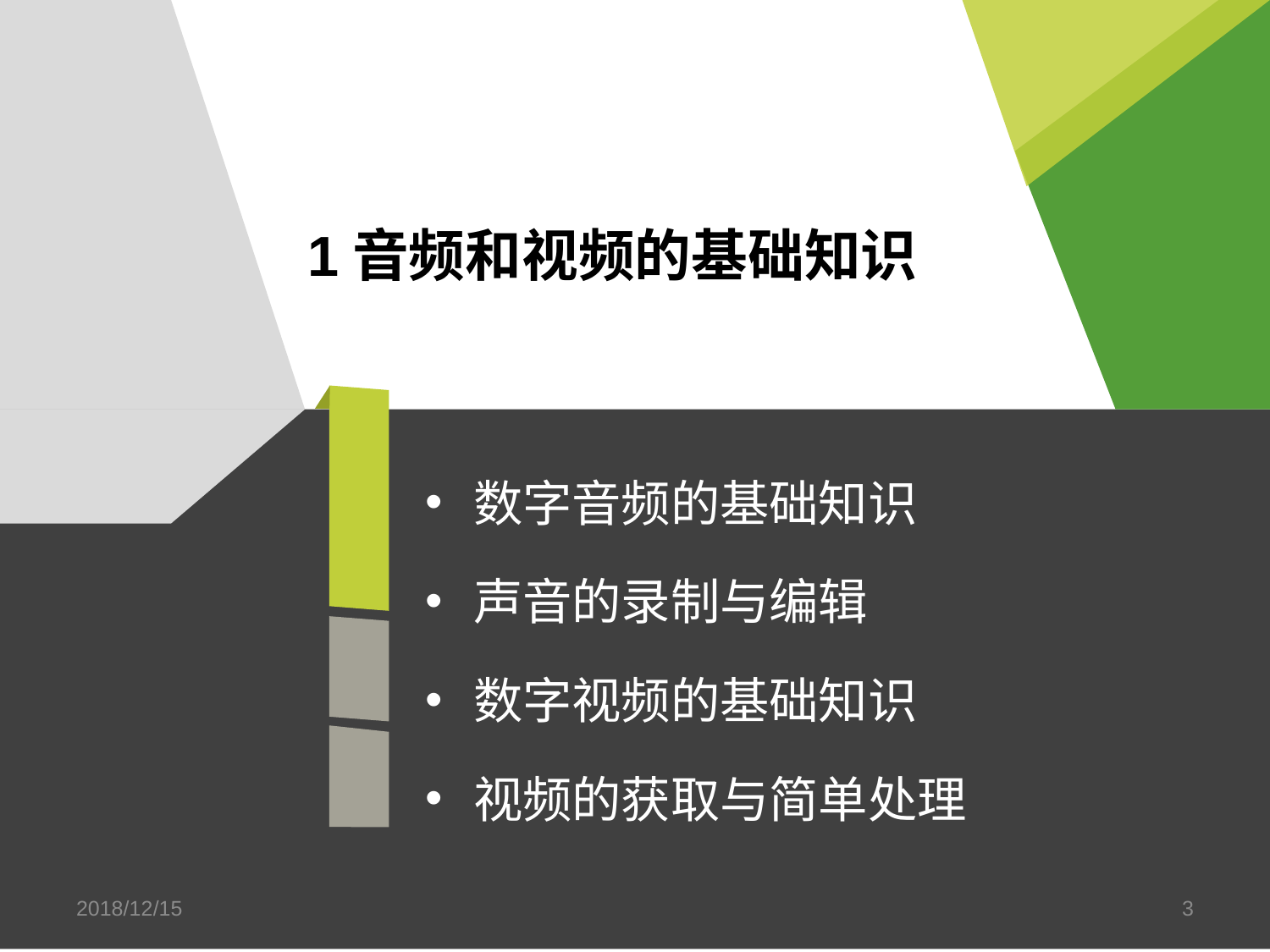

# 1音频和视频的基础知识
数字音频的基础知识
声音的录制与编辑
数字视频的基础知识
视频的获取与简单处理
2018/12/15
3